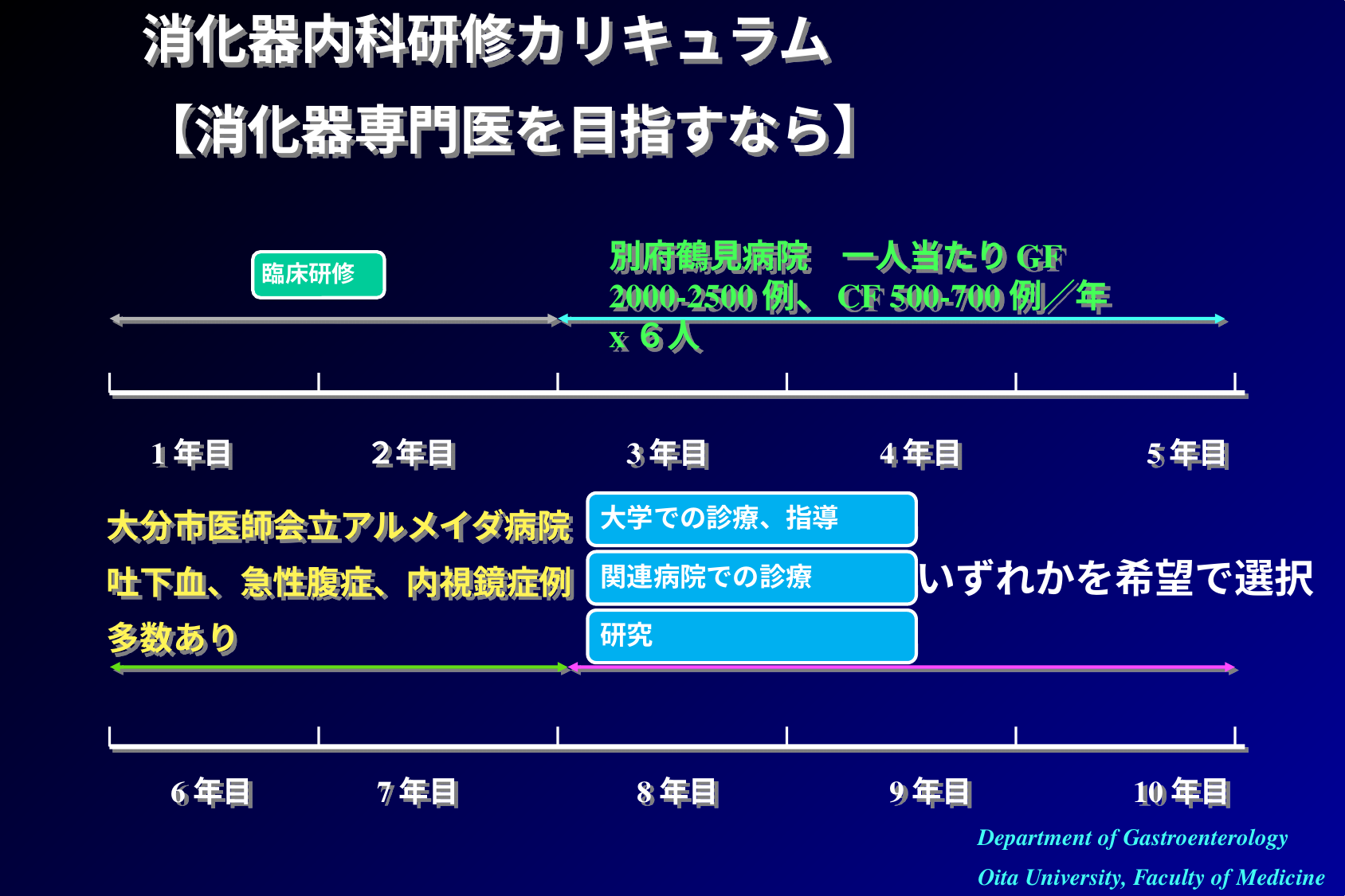

消化器内科研修カリキュラム
【消化器専門医を目指すなら】
別府鶴見病院　一人当たりGF 2000-2500例、CF 500-700例／年　x６人

臨床研修

1年目　　　  　２年目　　           　3年目　　　           4年目　　             　5年目
大学での診療、指導
関連病院での診療
研究
大分市医師会立アルメイダ病院
吐下血、急性腹症、内視鏡症例
多数あり
いずれかを希望で選択

6年目　　    　7年目　　            　8年目　　　           9年目         　     　10年目
Department of Gastroenterology
Oita University, Faculty of Medicine